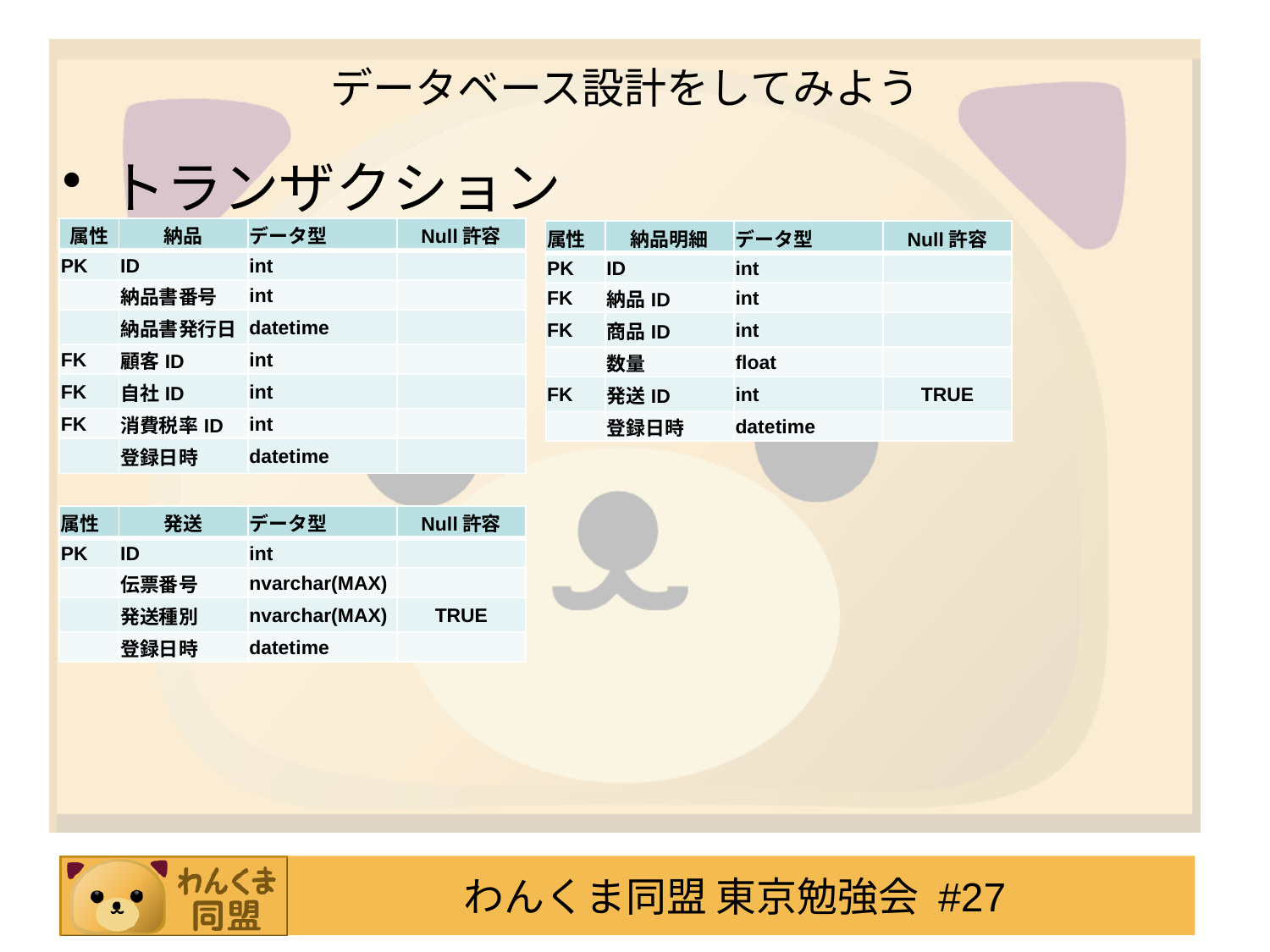

# データベース設計をしてみよう
トランザクション
| 属性 | 納品 | データ型 | Null許容 |
| --- | --- | --- | --- |
| PK | ID | int |  |
|  | 納品書番号 | int |  |
|  | 納品書発行日 | datetime |  |
| FK | 顧客ID | int |  |
| FK | 自社ID | int |  |
| FK | 消費税率ID | int |  |
|  | 登録日時 | datetime |  |
| 属性 | 納品明細 | データ型 | Null許容 |
| --- | --- | --- | --- |
| PK | ID | int |  |
| FK | 納品ID | int |  |
| FK | 商品ID | int |  |
|  | 数量 | float |  |
| FK | 発送ID | int | TRUE |
|  | 登録日時 | datetime |  |
| 属性 | 発送 | データ型 | Null許容 |
| --- | --- | --- | --- |
| PK | ID | int |  |
|  | 伝票番号 | nvarchar(MAX) |  |
|  | 発送種別 | nvarchar(MAX) | TRUE |
|  | 登録日時 | datetime |  |